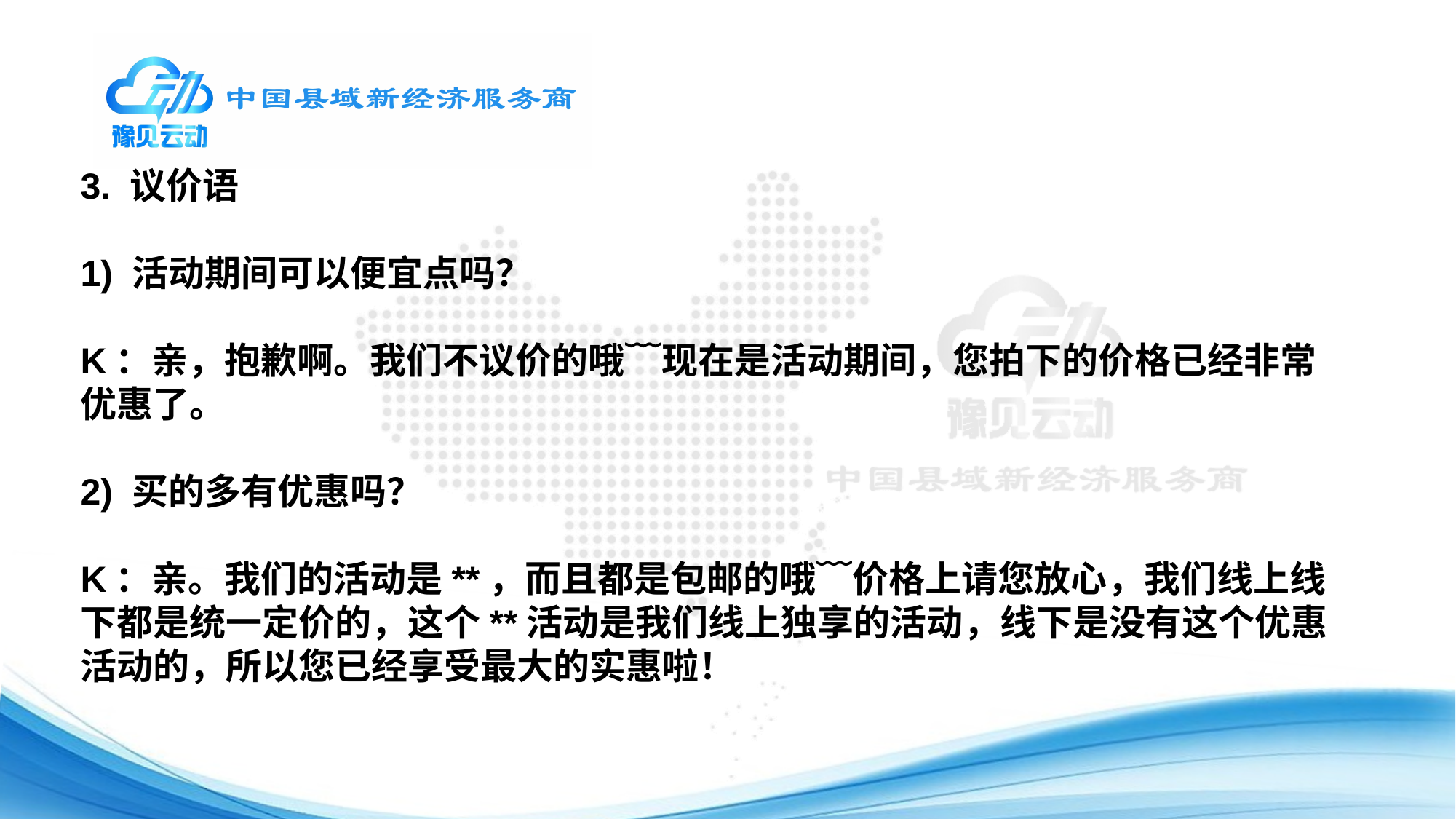

3. 议价语

1) 活动期间可以便宜点吗？

K：亲，抱歉啊。我们不议价的哦﹋现在是活动期间，您拍下的价格已经非常优惠了。

2) 买的多有优惠吗？

K：亲。我们的活动是**，而且都是包邮的哦﹋价格上请您放心，我们线上线下都是统一定价的，这个**活动是我们线上独享的活动，线下是没有这个优惠活动的，所以您已经享受最大的实惠啦！